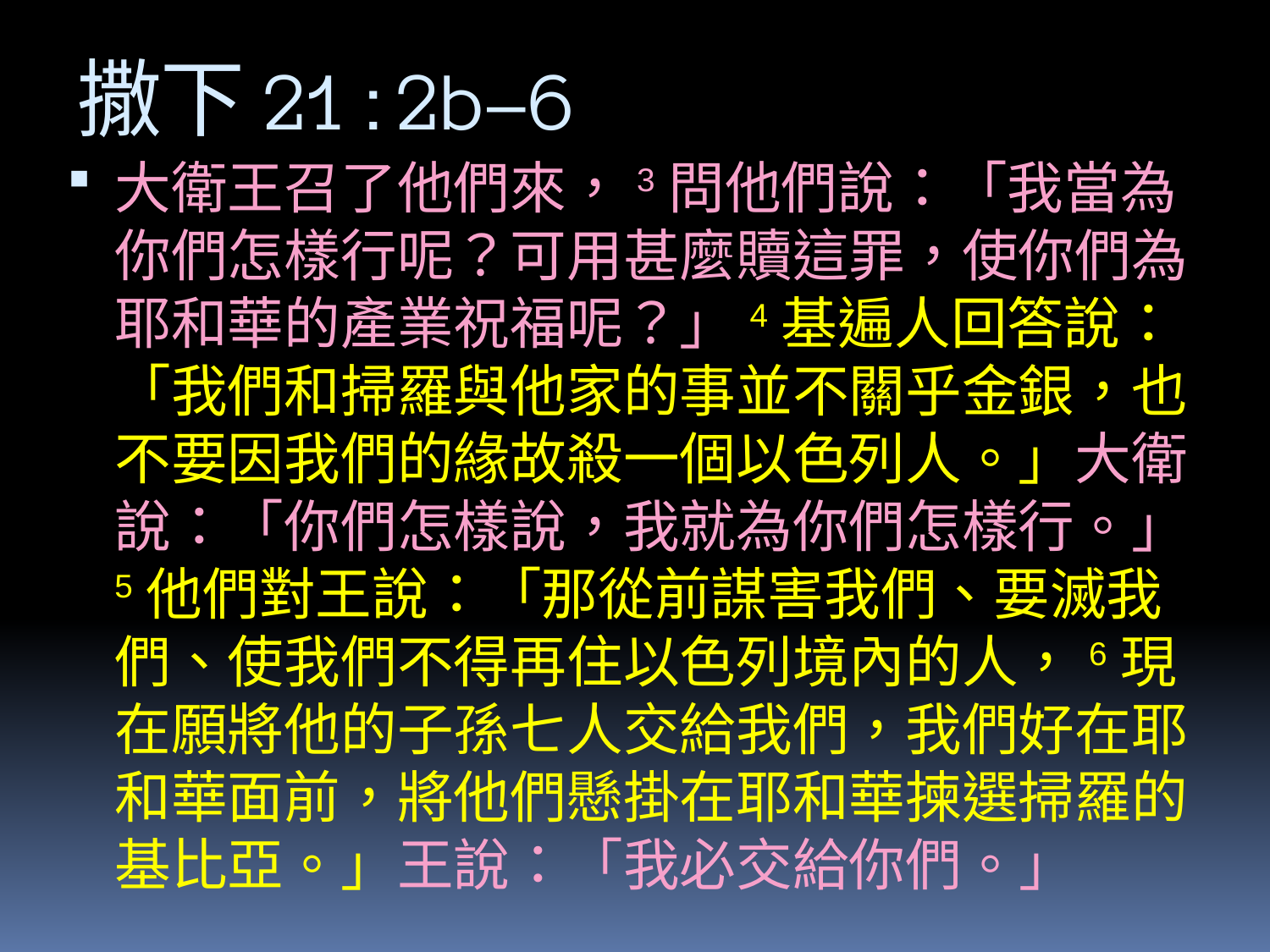

# 撒下21:2b-6
大衛王召了他們來，3問他們說：「我當為你們怎樣行呢？可用甚麼贖這罪，使你們為耶和華的產業祝福呢？」4基遍人回答說：「我們和掃羅與他家的事並不關乎金銀，也不要因我們的緣故殺一個以色列人。」大衛說：「你們怎樣說，我就為你們怎樣行。」5他們對王說：「那從前謀害我們、要滅我們、使我們不得再住以色列境內的人，6現在願將他的子孫七人交給我們，我們好在耶和華面前，將他們懸掛在耶和華揀選掃羅的基比亞。」王說：「我必交給你們。」